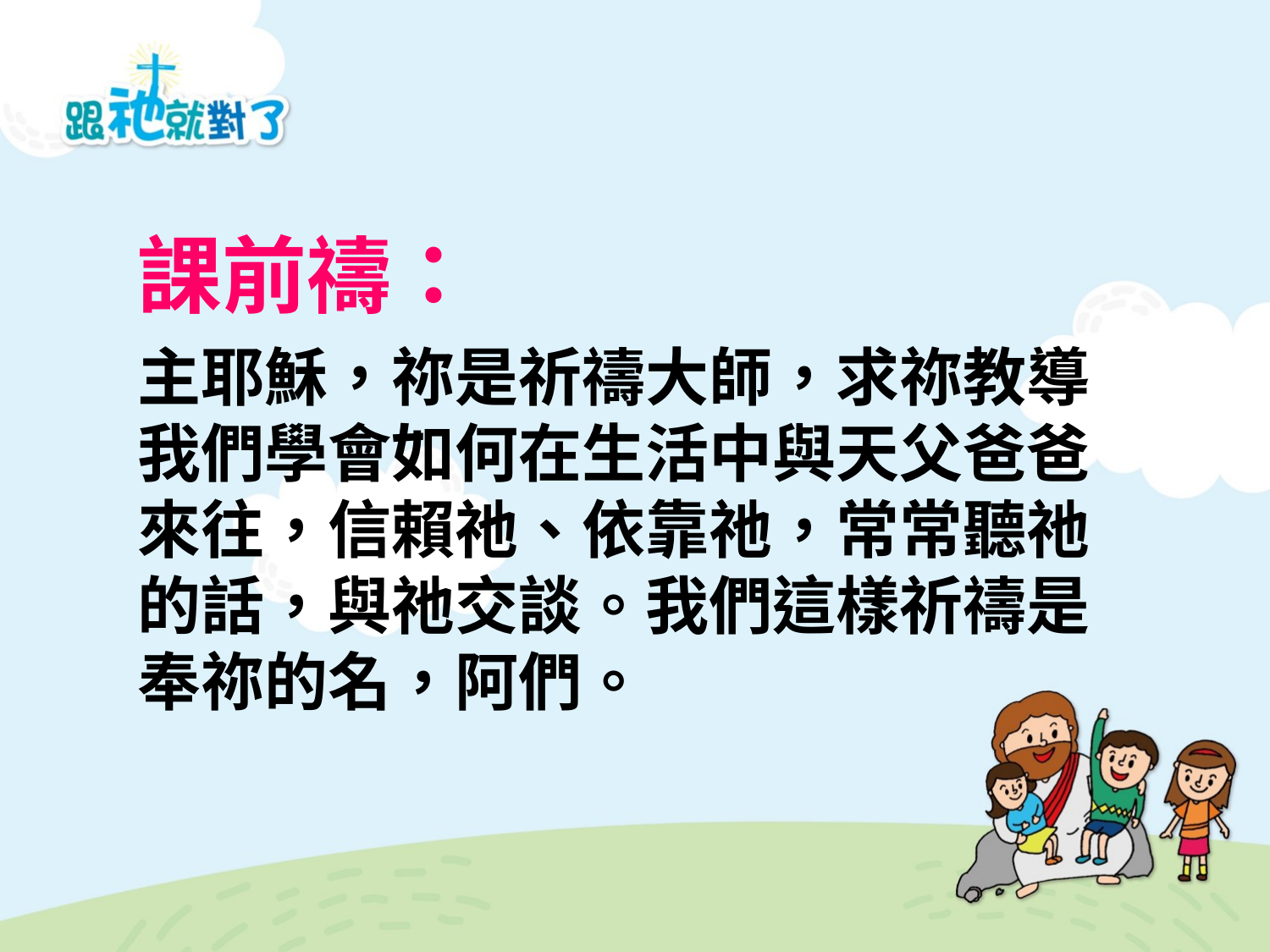

課前禱：
主耶穌，祢是祈禱大師，求祢教導我們學會如何在生活中與天父爸爸來往，信賴祂、依靠祂，常常聽祂的話，與祂交談。我們這樣祈禱是奉祢的名，阿們。